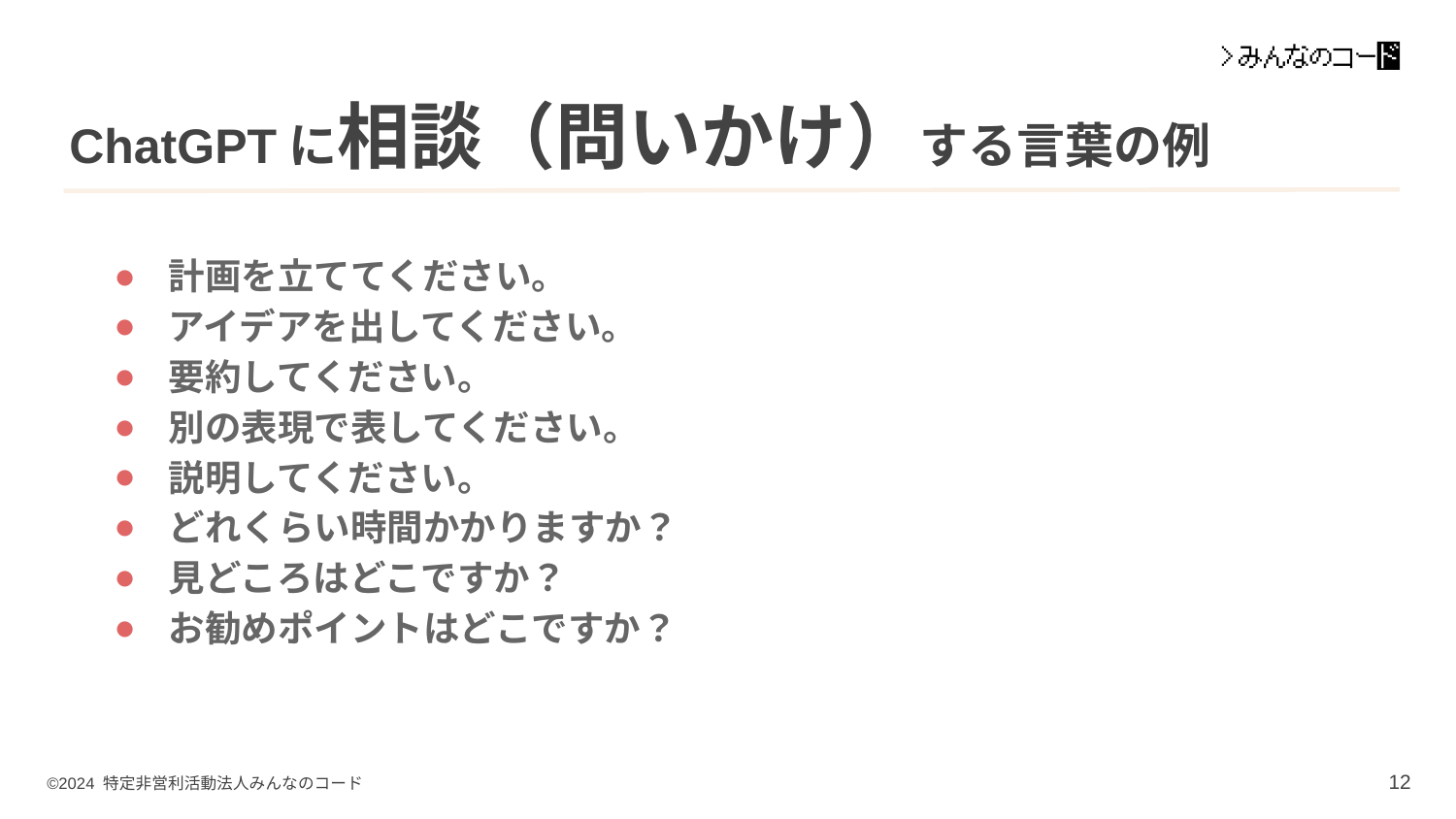

# ChatGPTに相談（問いかけ）する言葉の例
計画を立ててください。
アイデアを出してください。
要約してください。
別の表現で表してください。
説明してください。
どれくらい時間かかりますか？
見どころはどこですか？
お勧めポイントはどこですか？